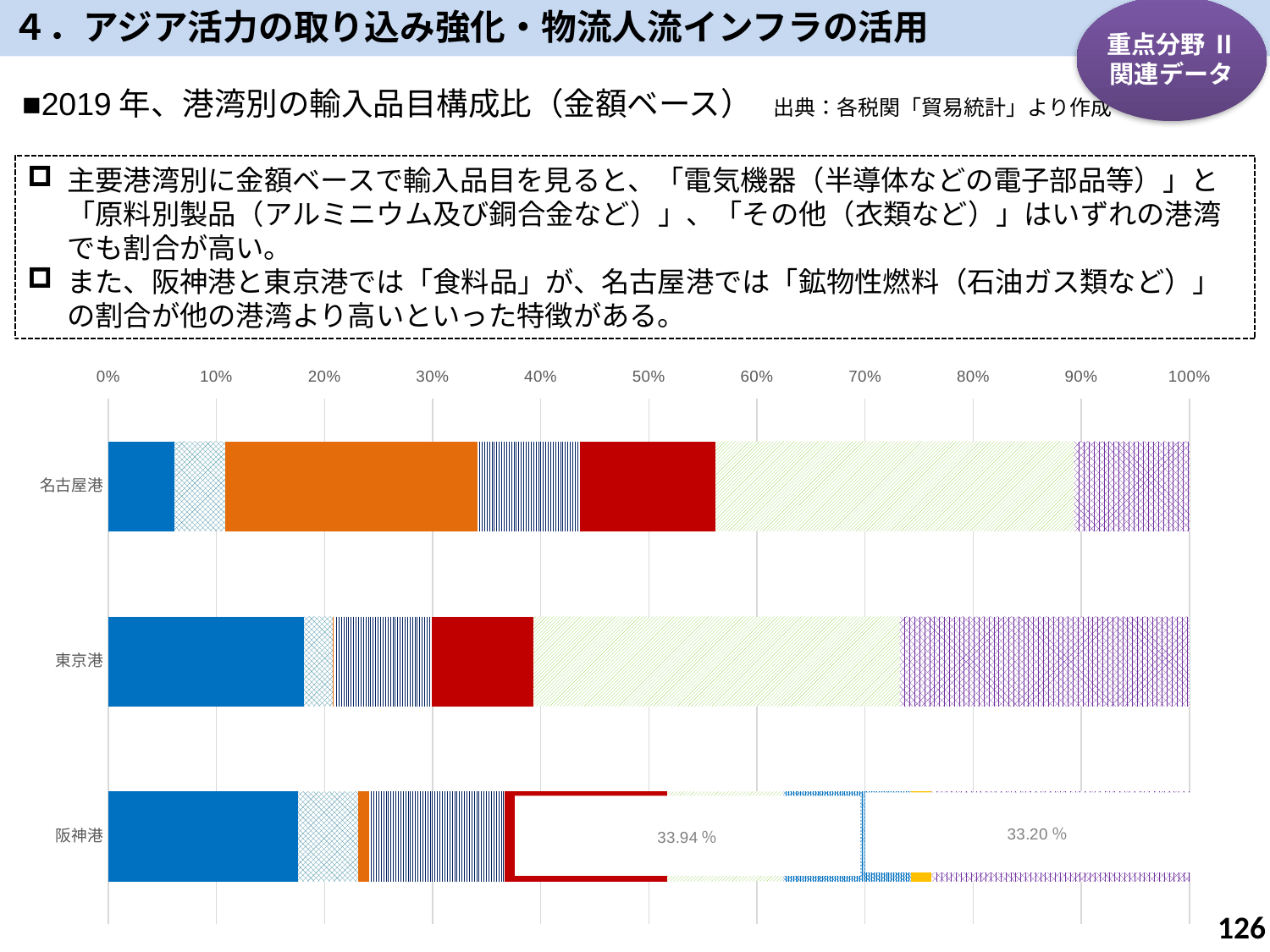

４．アジア活力の取り込み強化・物流人流インフラの活用
重点分野 Ⅱ
関連データ
■2019年、港湾別の輸入品目構成比（金額ベース）　出典：各税関「貿易統計」より作成
主要港湾別に金額ベースで輸入品目を見ると、「電気機器（半導体などの電子部品等）」と「原料別製品（アルミニウム及び銅合金など）」、「その他（衣類など）」はいずれの港湾でも割合が高い。
また、阪神港と東京港では「食料品」が、名古屋港では「鉱物性燃料（石油ガス類など）」の割合が他の港湾より高いといった特徴がある。

### Chart

| Category | 1.食料品 | 2.原料品 | 3.鉱物性燃料 | 4.化学製品 | 5.原料別製品 | 6.一般機械 | 7.電気機器 | 8.輸送用機器 | 9.その他 |
|---|---|---|---|---|---|---|---|---|---|
| 阪神港 | 0.1754 | 0.0558 | 0.0098 | 0.1254 | 0.1505 | 0.1078 | 0.118 | 0.019 | 0.2385 |
| 東京港 | 0.1809 | 0.0268 | 0.001 | 0.0904 | 0.0937 | 0.3394 | None | None | 0.2678 |
| 名古屋港 | 0.0609 | 0.0475 | 0.2327 | 0.0951 | 0.1253 | 0.332 | None | None | 0.1065 |
126